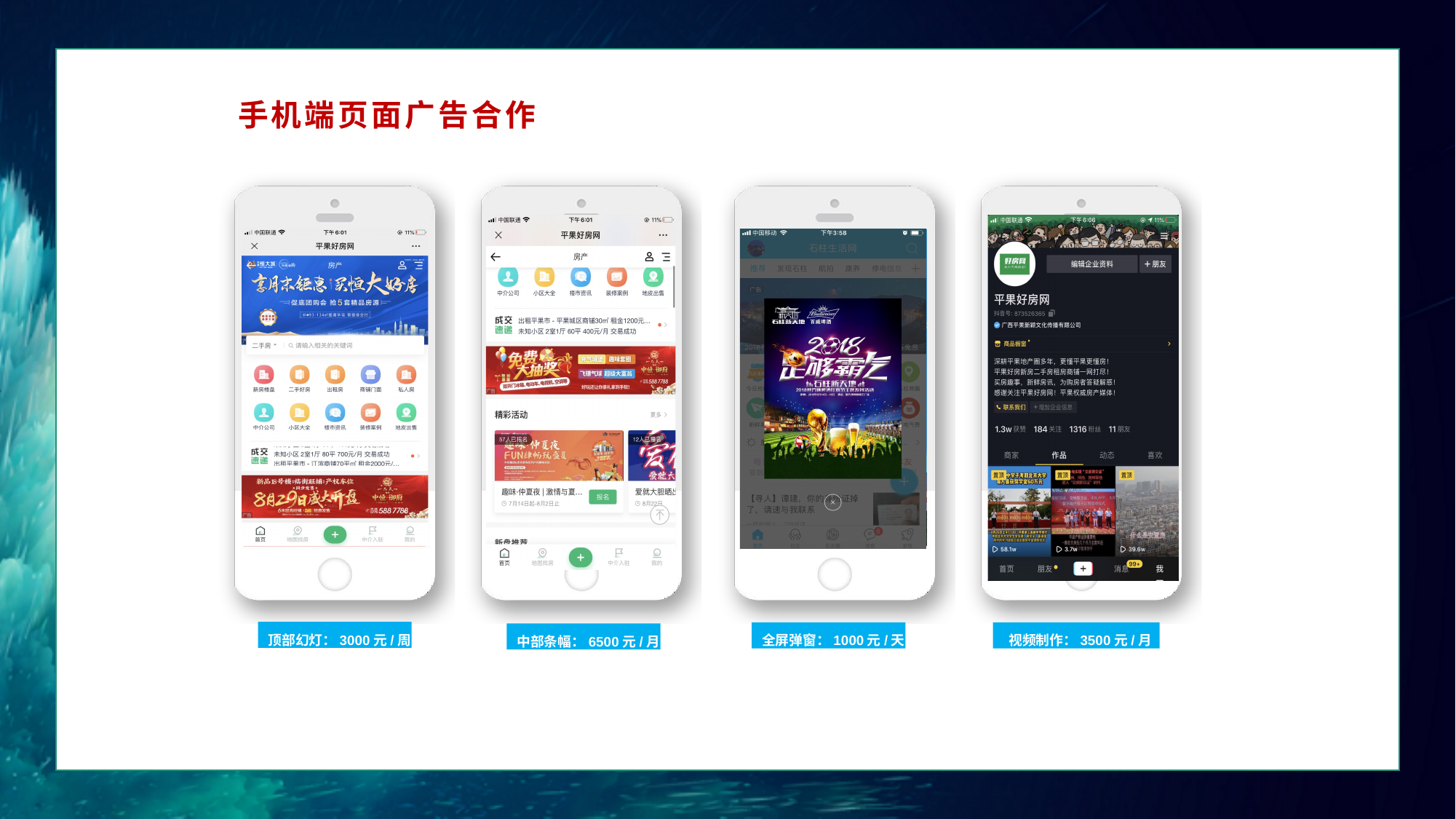

# 手机端页面广告合作

顶部幻灯：3000元/周
全屏弹窗：1000元/天
视频制作：3500元/月
中部条幅：6500元/月